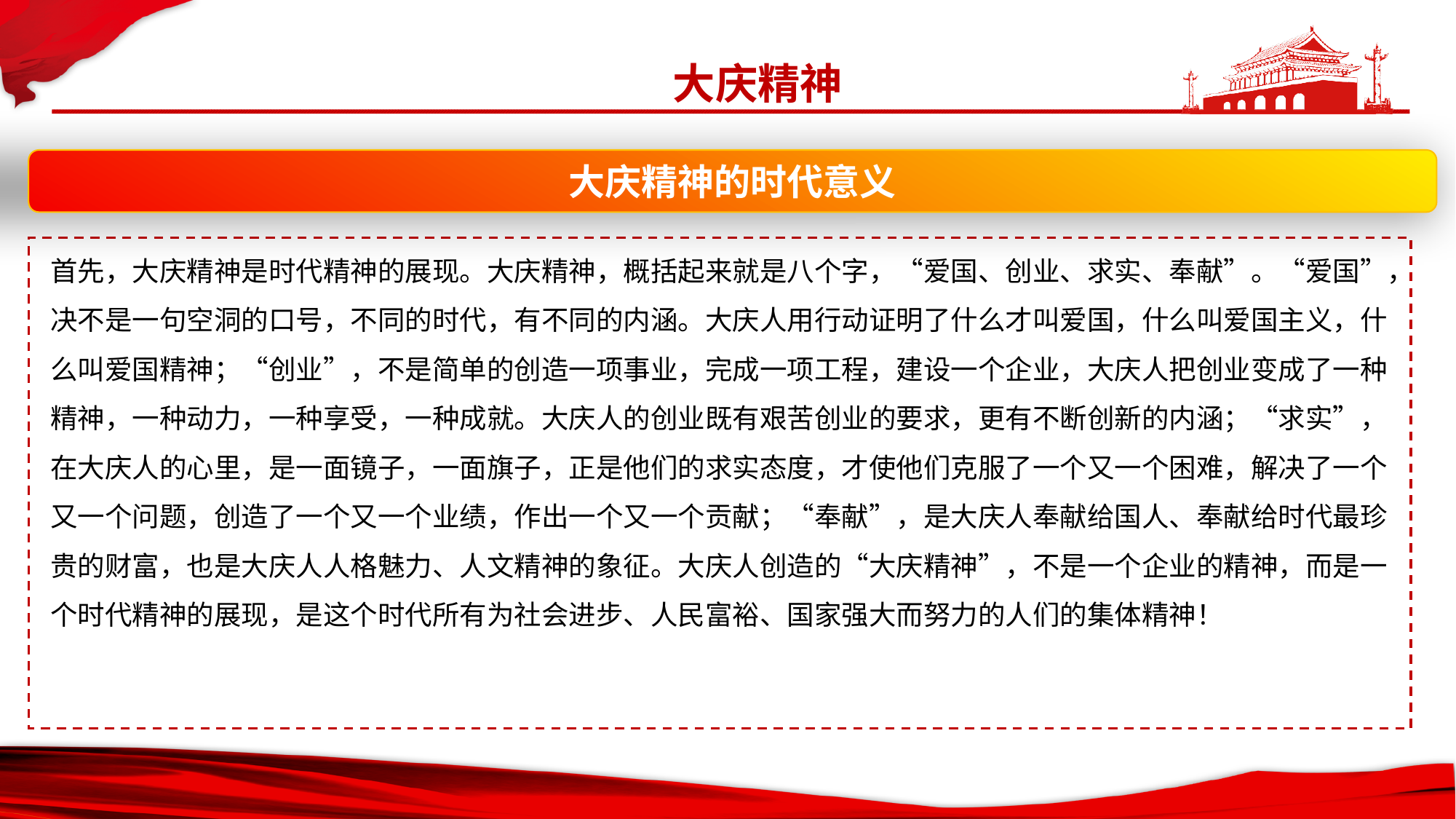

大庆精神
大庆精神的时代意义
首先，大庆精神是时代精神的展现。大庆精神，概括起来就是八个字，“爱国、创业、求实、奉献”。“爱国”，决不是一句空洞的口号，不同的时代，有不同的内涵。大庆人用行动证明了什么才叫爱国，什么叫爱国主义，什么叫爱国精神；“创业”，不是简单的创造一项事业，完成一项工程，建设一个企业，大庆人把创业变成了一种精神，一种动力，一种享受，一种成就。大庆人的创业既有艰苦创业的要求，更有不断创新的内涵；“求实”，在大庆人的心里，是一面镜子，一面旗子，正是他们的求实态度，才使他们克服了一个又一个困难，解决了一个又一个问题，创造了一个又一个业绩，作出一个又一个贡献；“奉献”，是大庆人奉献给国人、奉献给时代最珍贵的财富，也是大庆人人格魅力、人文精神的象征。大庆人创造的“大庆精神”，不是一个企业的精神，而是一个时代精神的展现，是这个时代所有为社会进步、人民富裕、国家强大而努力的人们的集体精神！